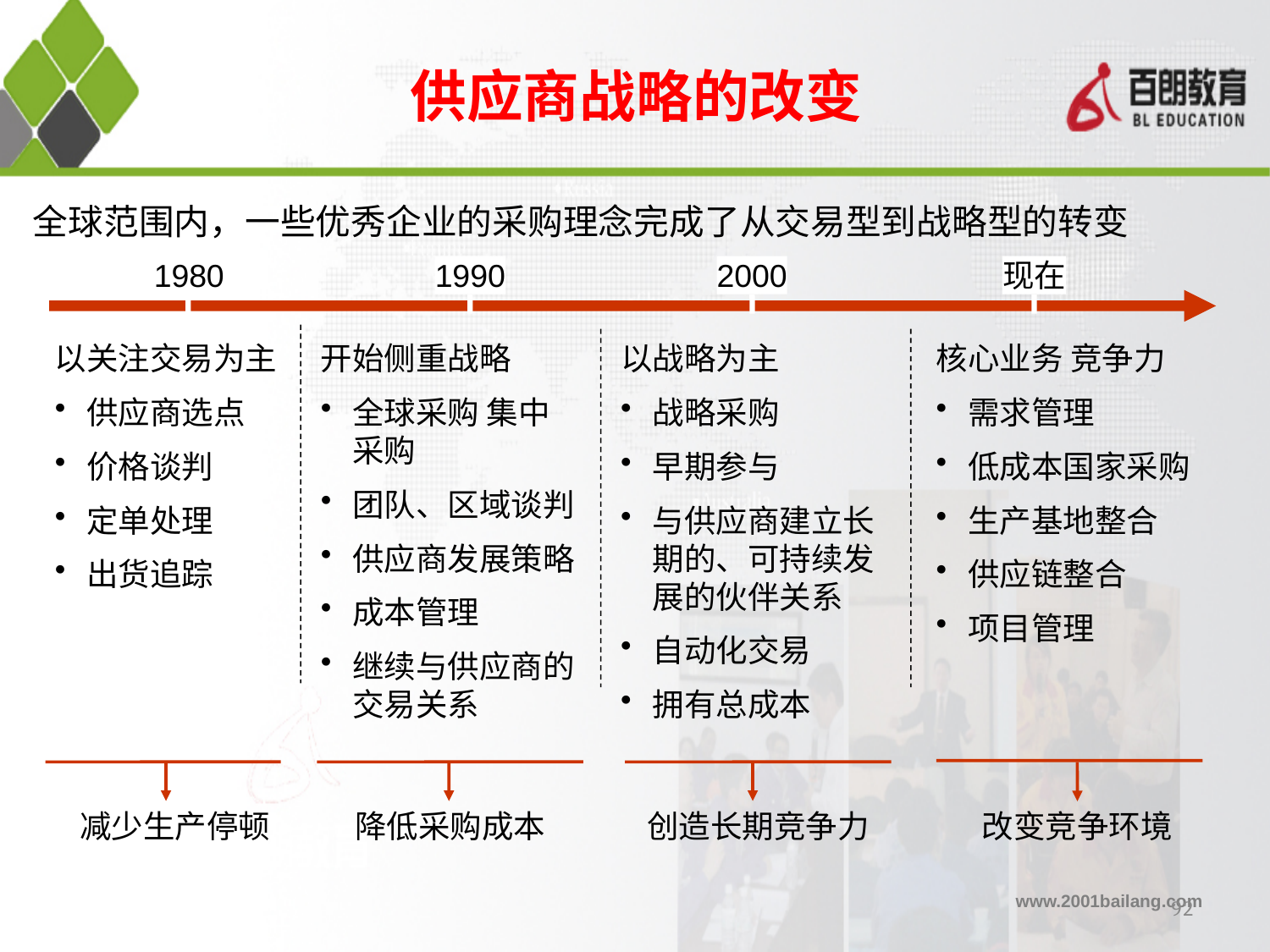

供应商战略的改变
全球范围内，一些优秀企业的采购理念完成了从交易型到战略型的转变
1980
1990
2000
现在

核心业务 竞争力
需求管理
低成本国家采购
生产基地整合
供应链整合
项目管理
以关注交易为主
供应商选点
价格谈判
定单处理
出货追踪
开始侧重战略
全球采购 集中采购
团队、区域谈判
供应商发展策略
成本管理
继续与供应商的交易关系
以战略为主
战略采购
早期参与
与供应商建立长期的、可持续发展的伙伴关系
自动化交易
拥有总成本

减少生产停顿
降低采购成本
创造长期竞争力
改变竞争环境
92